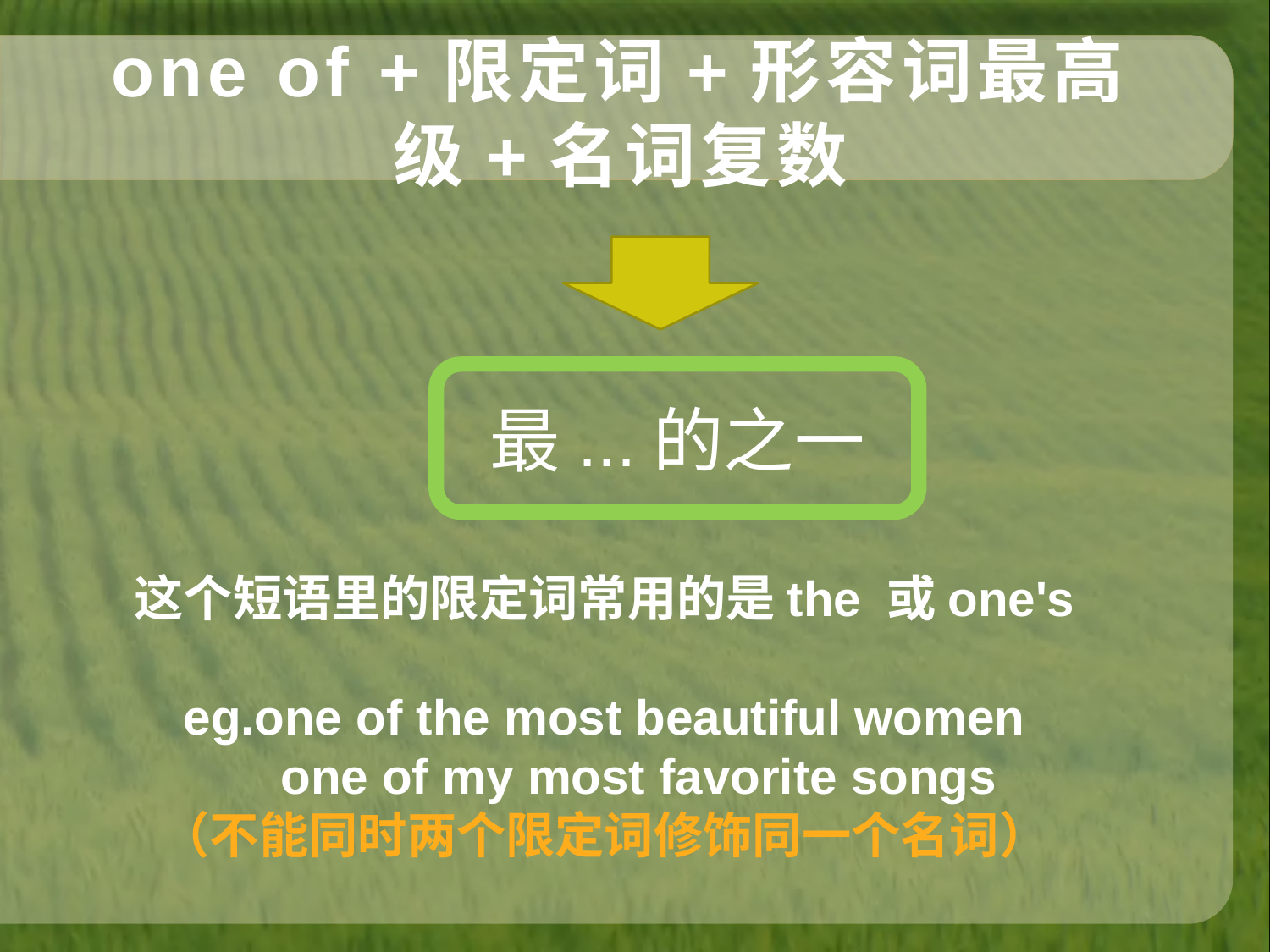

one of +限定词+形容词最高级+名词复数

最...的之一
这个短语里的限定词常用的是the 或one's

eg.one of the most beautiful women
     one of my most favorite songs
（不能同时两个限定词修饰同一个名词）